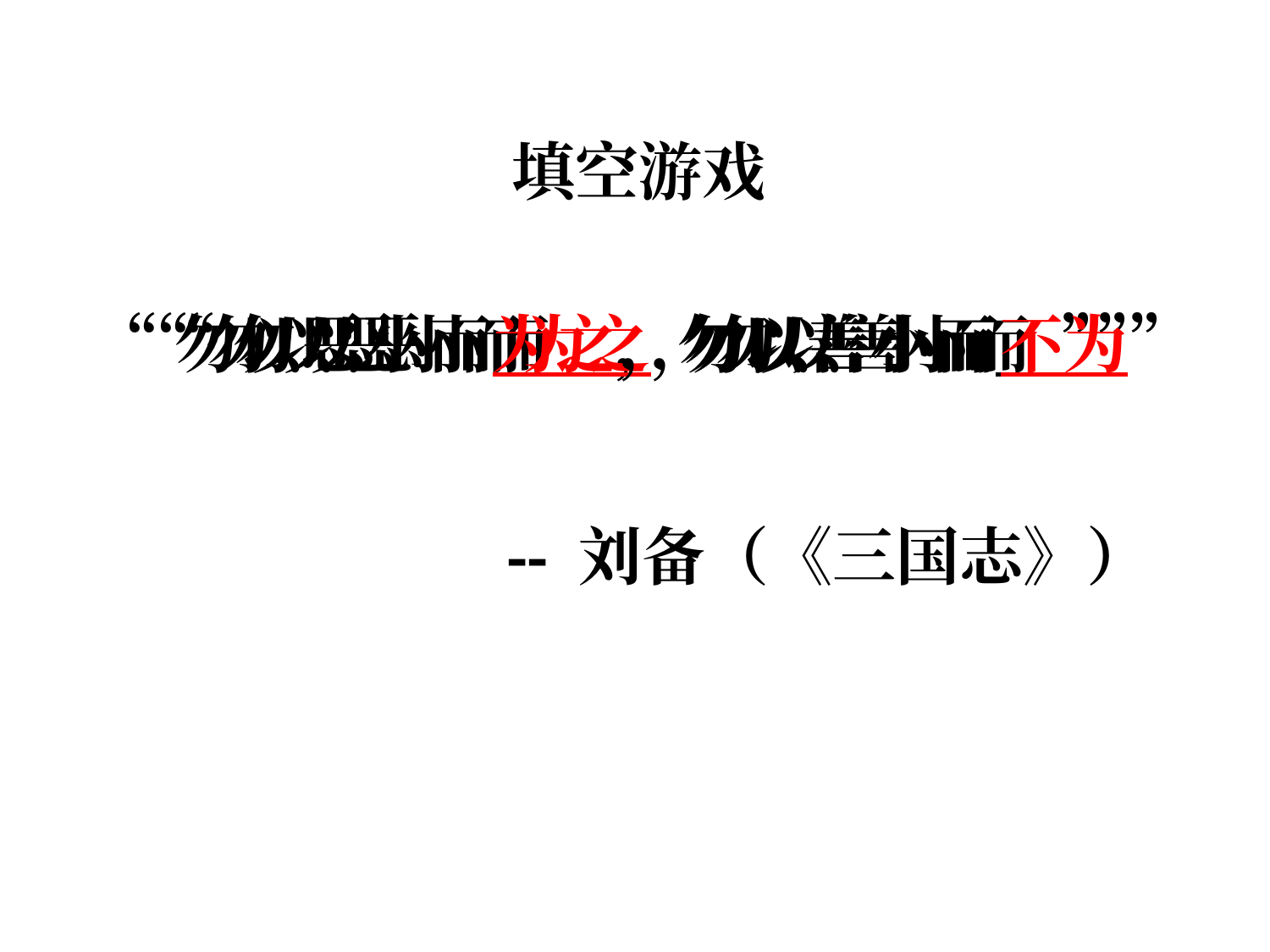

填空游戏

“勿以恶小而    ，勿以善小而    ”

			-- 刘备（《三国志》）
“勿以恶小而为之，勿以善小而不为”
“勿以恶小而为之，勿以善小而    ”